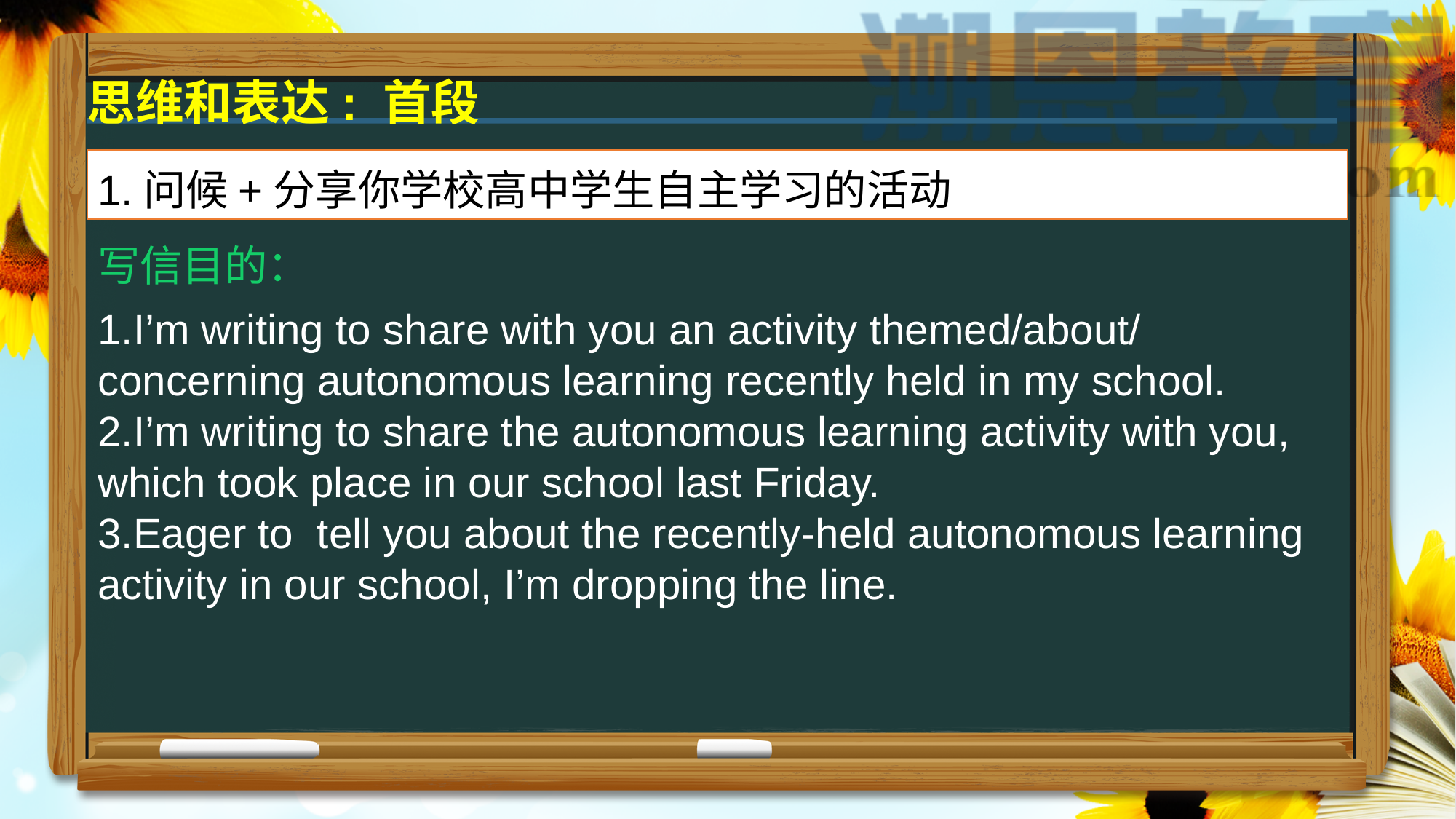

思维和表达: 首段

1.问候+分享你学校高中学生自主学习的活动
写信目的：

1.I’m writing to share with you an activity themed/about/ concerning autonomous learning recently held in my school.
2.I’m writing to share the autonomous learning activity with you, which took place in our school last Friday.
3.Eager to  tell you about the recently-held autonomous learning activity in our school, I’m dropping the line.